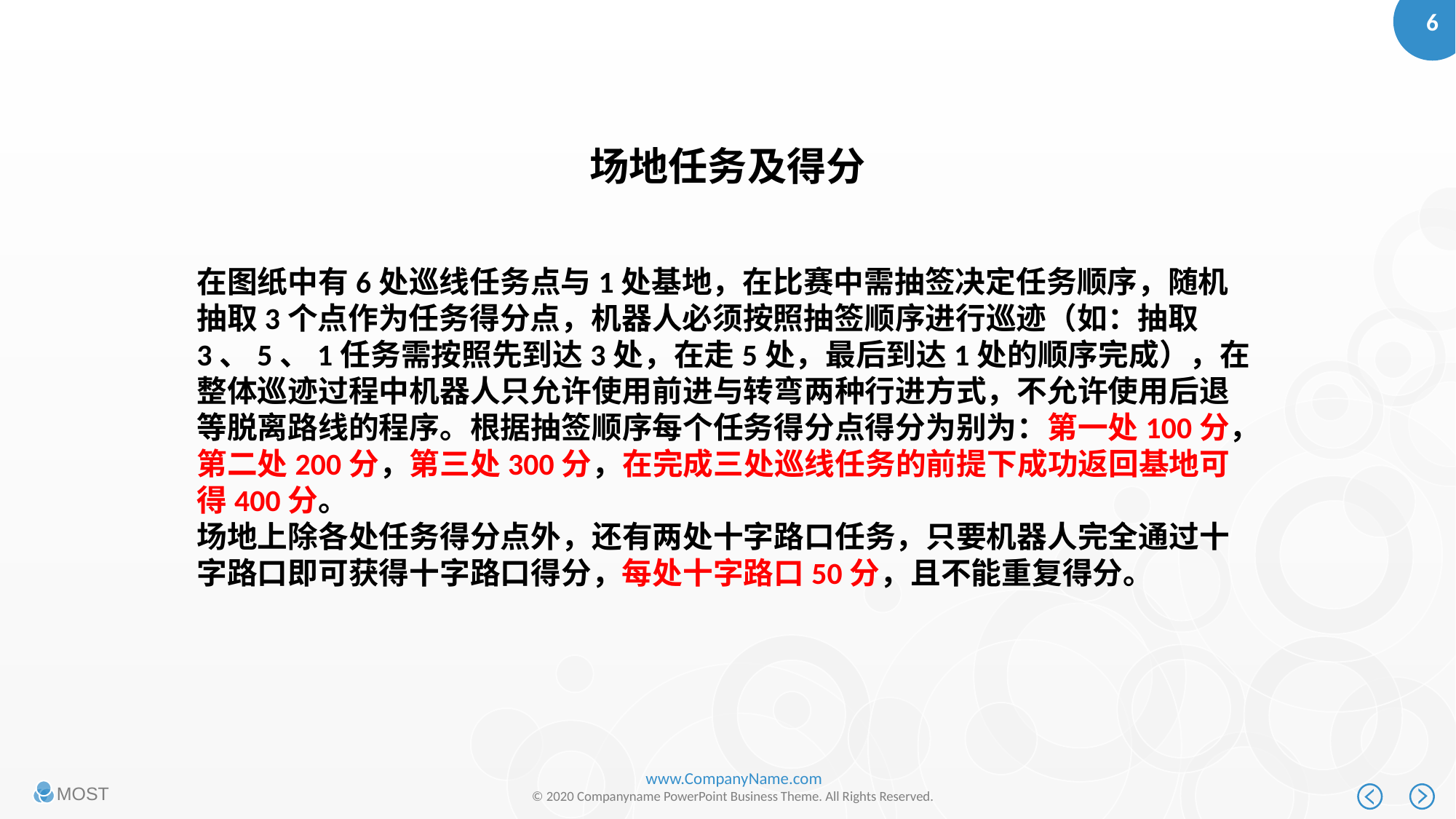

场地任务及得分
在图纸中有6处巡线任务点与1处基地，在比赛中需抽签决定任务顺序，随机抽取3个点作为任务得分点，机器人必须按照抽签顺序进行巡迹（如：抽取3、5、1任务需按照先到达3处，在走5处，最后到达1处的顺序完成），在整体巡迹过程中机器人只允许使用前进与转弯两种行进方式，不允许使用后退等脱离路线的程序。根据抽签顺序每个任务得分点得分为别为：第一处100分，第二处200分，第三处300分，在完成三处巡线任务的前提下成功返回基地可得400分。
场地上除各处任务得分点外，还有两处十字路口任务，只要机器人完全通过十字路口即可获得十字路口得分，每处十字路口50分，且不能重复得分。